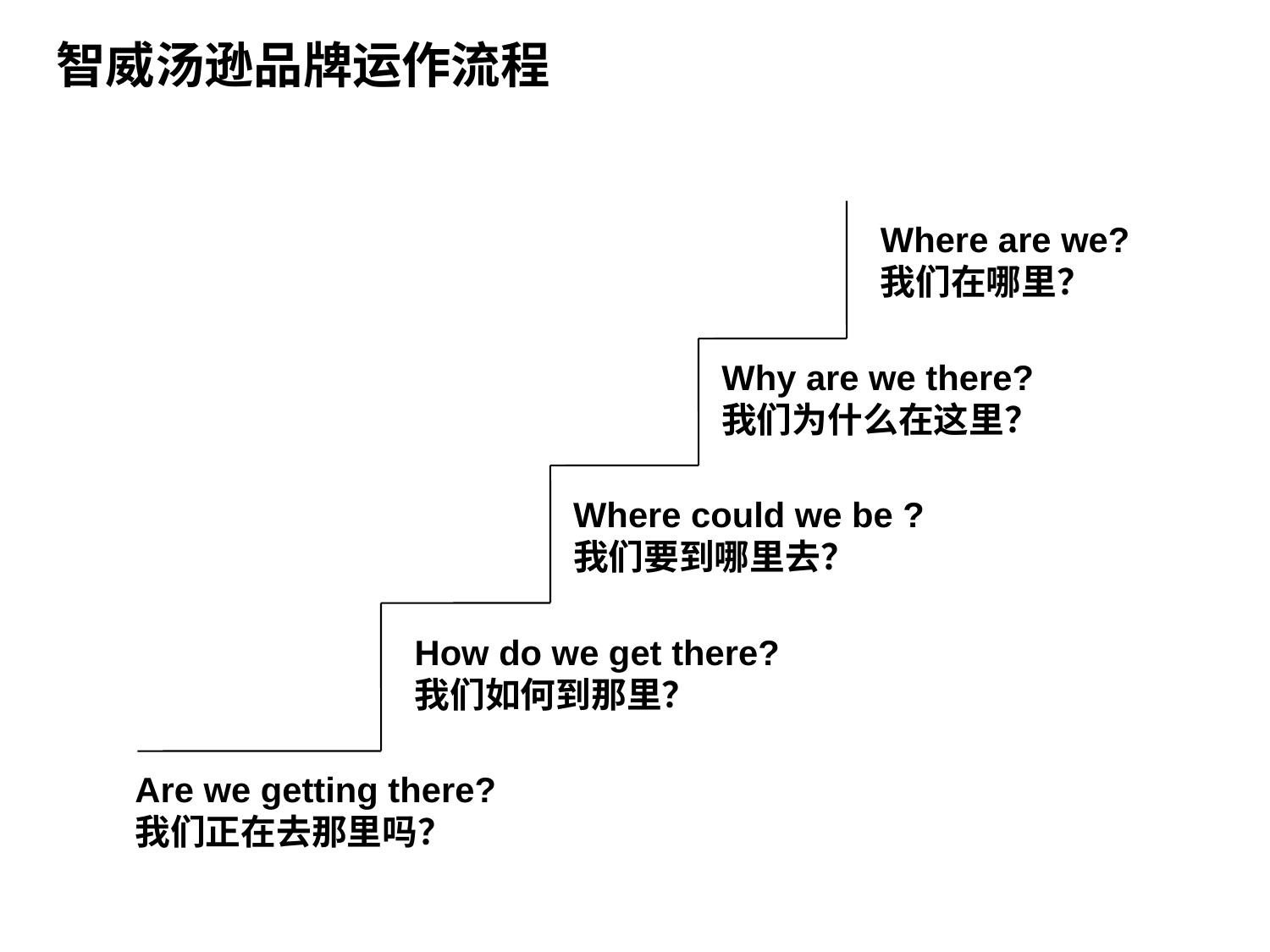

智威汤逊品牌运作流程

Where are we?
我们在哪里？
Why are we there?
我们为什么在这里？
Where could we be ?
我们要到哪里去？
How do we get there?
我们如何到那里？
Are we getting there?
我们正在去那里吗？